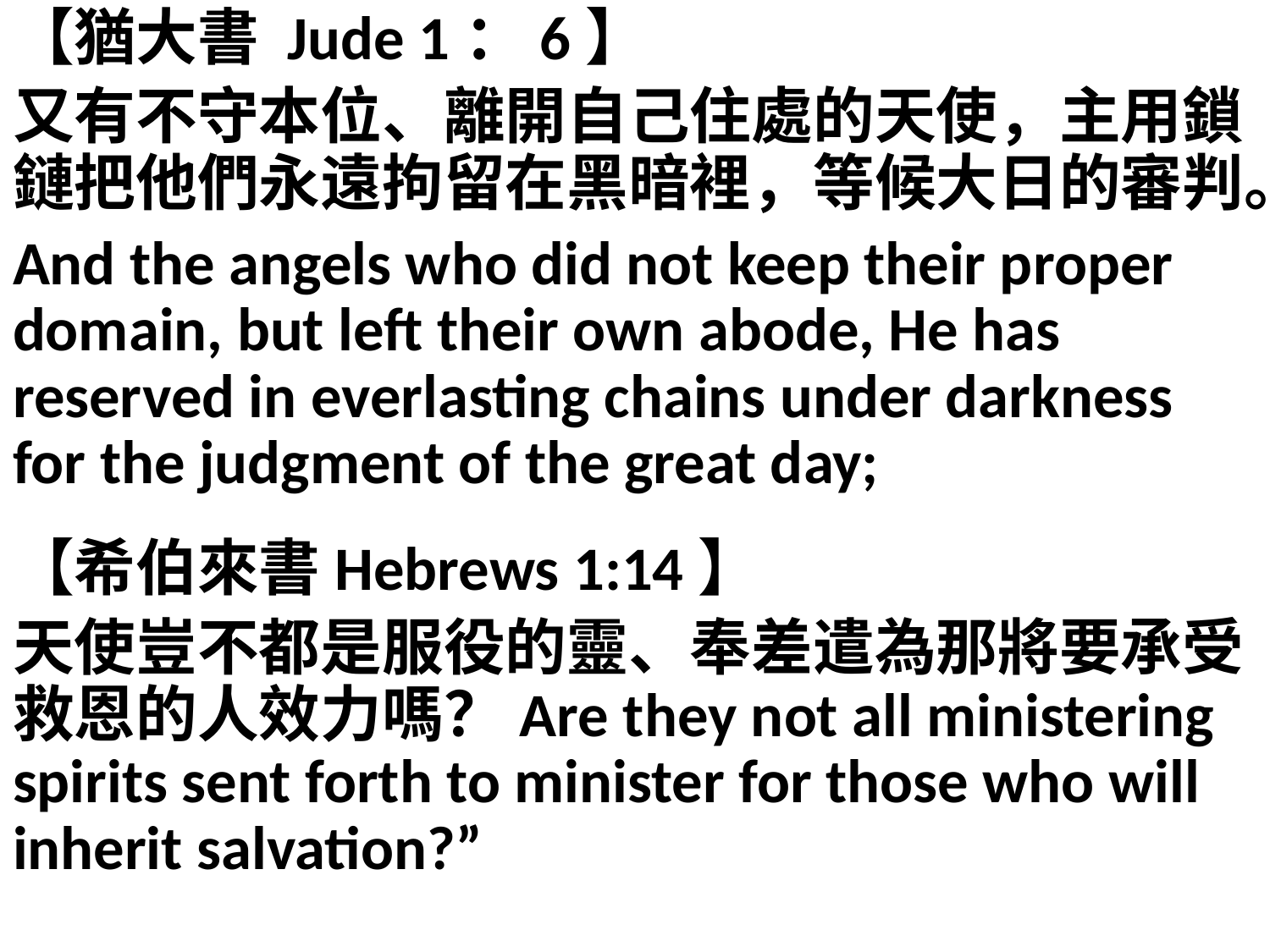

【猶大書 Jude 1：6】
又有不守本位、離開自己住處的天使，主用鎖鏈把他們永遠拘留在黑暗裡，等候大日的審判。
And the angels who did not keep their proper domain, but left their own abode, He has reserved in everlasting chains under darkness for the judgment of the great day;

【希伯來書Hebrews 1:14】
天使豈不都是服役的靈、奉差遣為那將要承受救恩的人效力嗎？Are they not all ministering spirits sent forth to minister for those who will inherit salvation?”